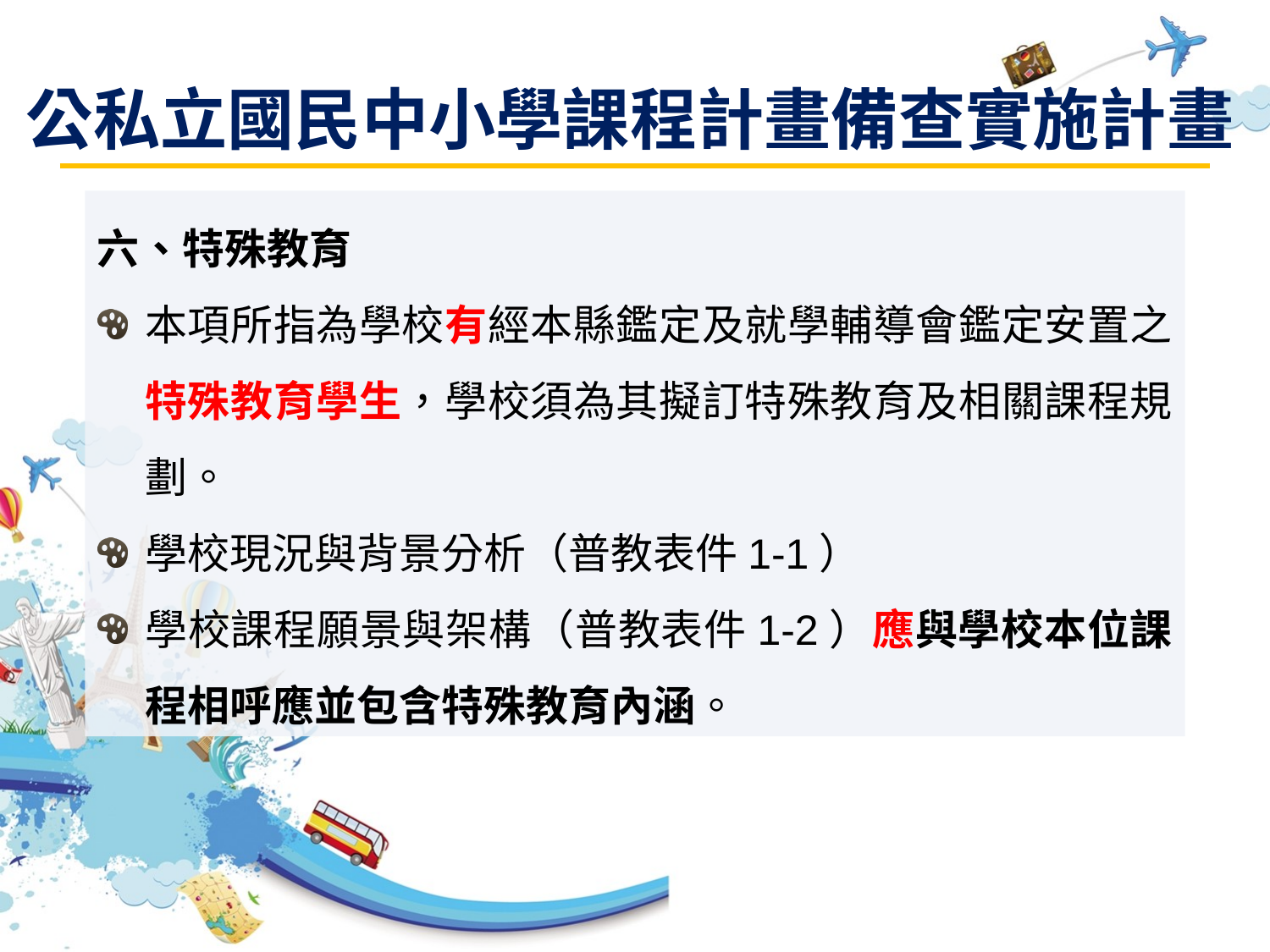

# 公私立國民中小學課程計畫備查實施計畫
六、特殊教育
本項所指為學校有經本縣鑑定及就學輔導會鑑定安置之特殊教育學生，學校須為其擬訂特殊教育及相關課程規劃。
學校現況與背景分析（普教表件1-1）
學校課程願景與架構（普教表件1-2）應與學校本位課程相呼應並包含特殊教育內涵。